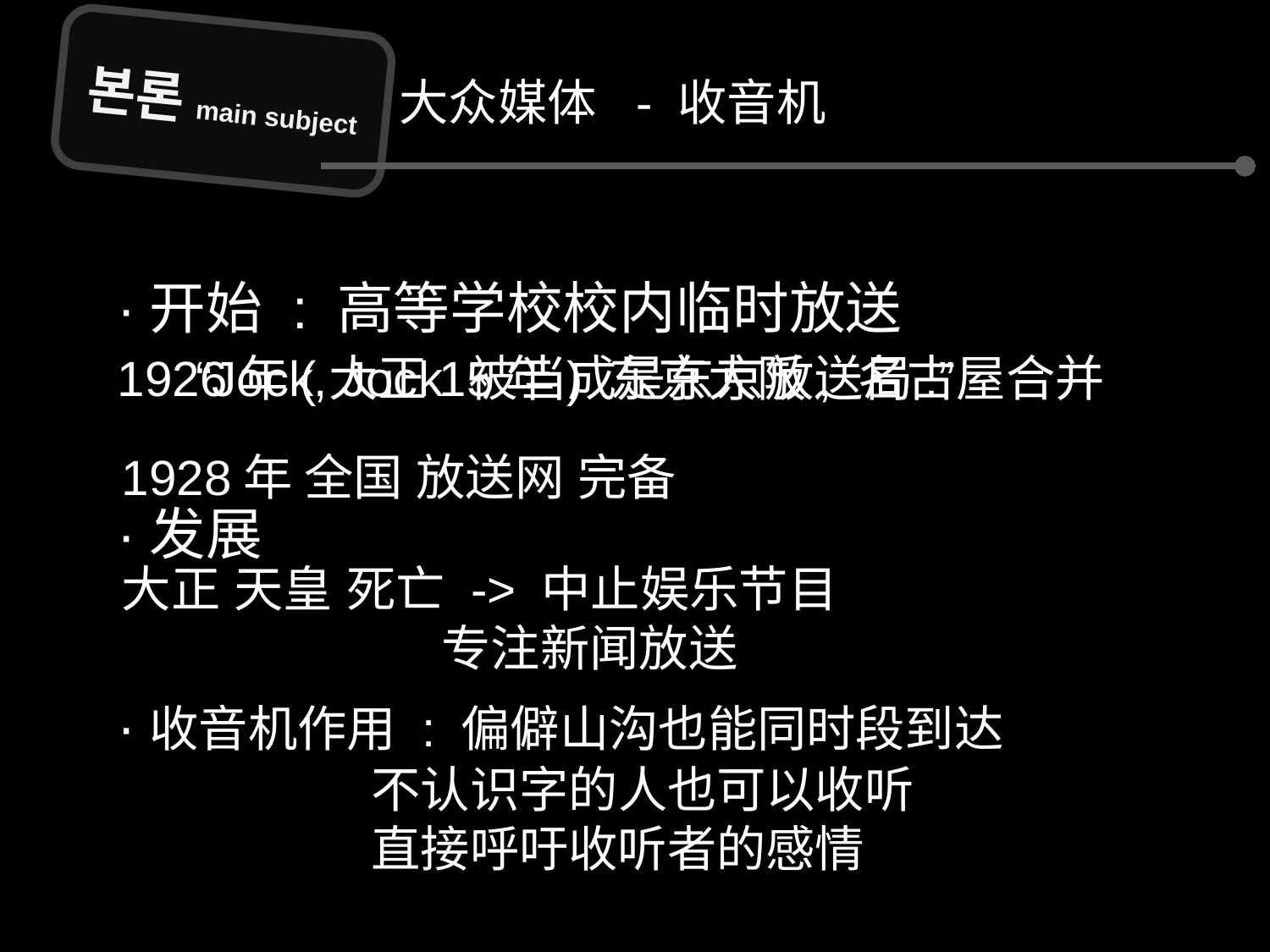

본론main subject
大众媒体  - 收音机
·开始 : 高等学校校内临时放送
     “Jock, Jock 被当成是东京放送局.”
1926年(大正15年) 东京大阪, 名古屋合并
1928年 全国 放送网 完备
·发展
大正 天皇 死亡 -> 中止娱乐节目
                            专注新闻放送
·收音机作用 : 偏僻山沟也能同时段到达
                      不认识字的人也可以收听
                      直接呼吁收听者的感情